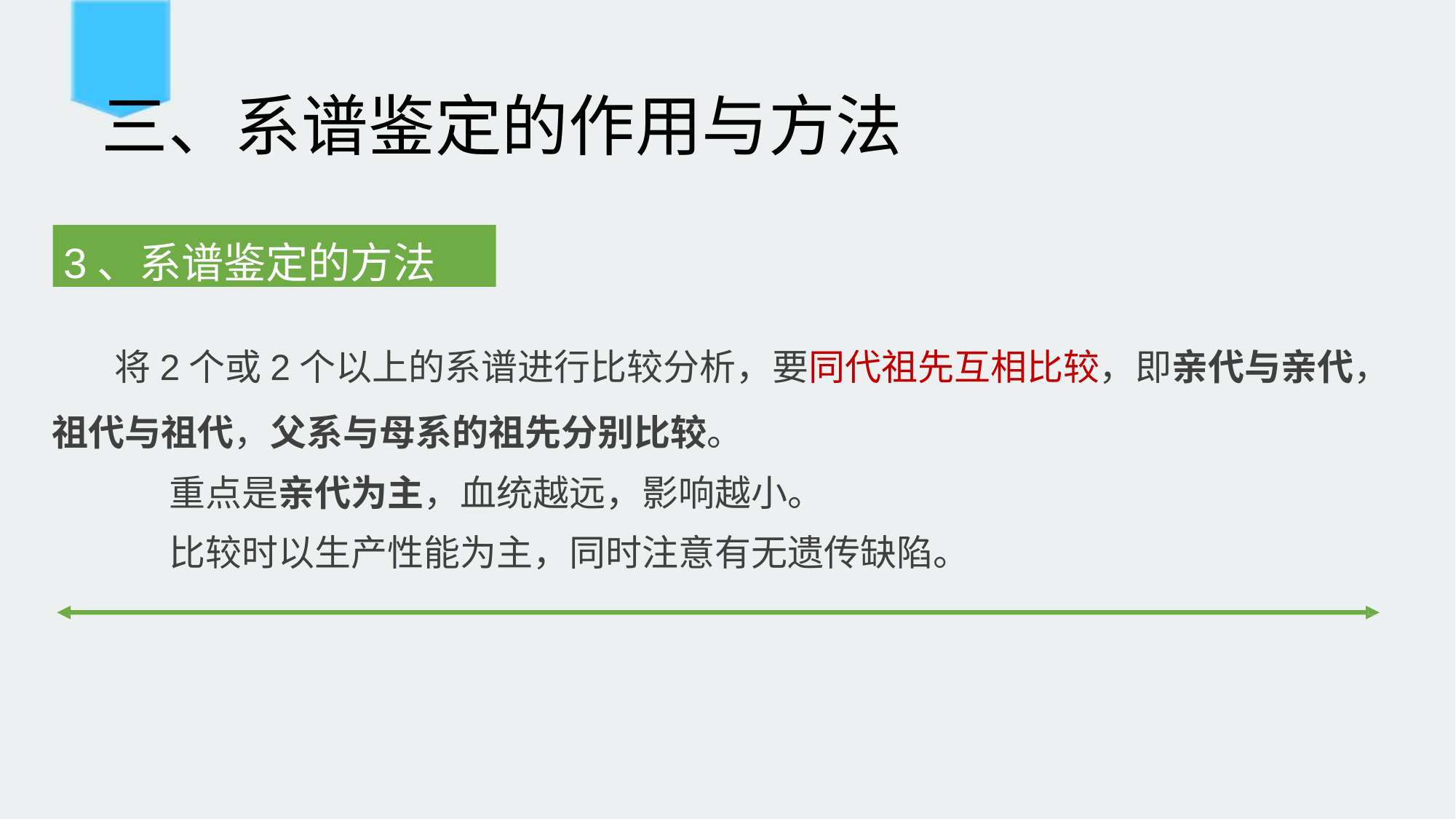

# 三、系谱鉴定的作用与方法

3、系谱鉴定的方法
将2个或2个以上的系谱进行比较分析，要同代祖先互相比较，即亲代与亲代，祖代与祖代，父系与母系的祖先分别比较。
重点是亲代为主，血统越远，影响越小。
比较时以生产性能为主，同时注意有无遗传缺陷。